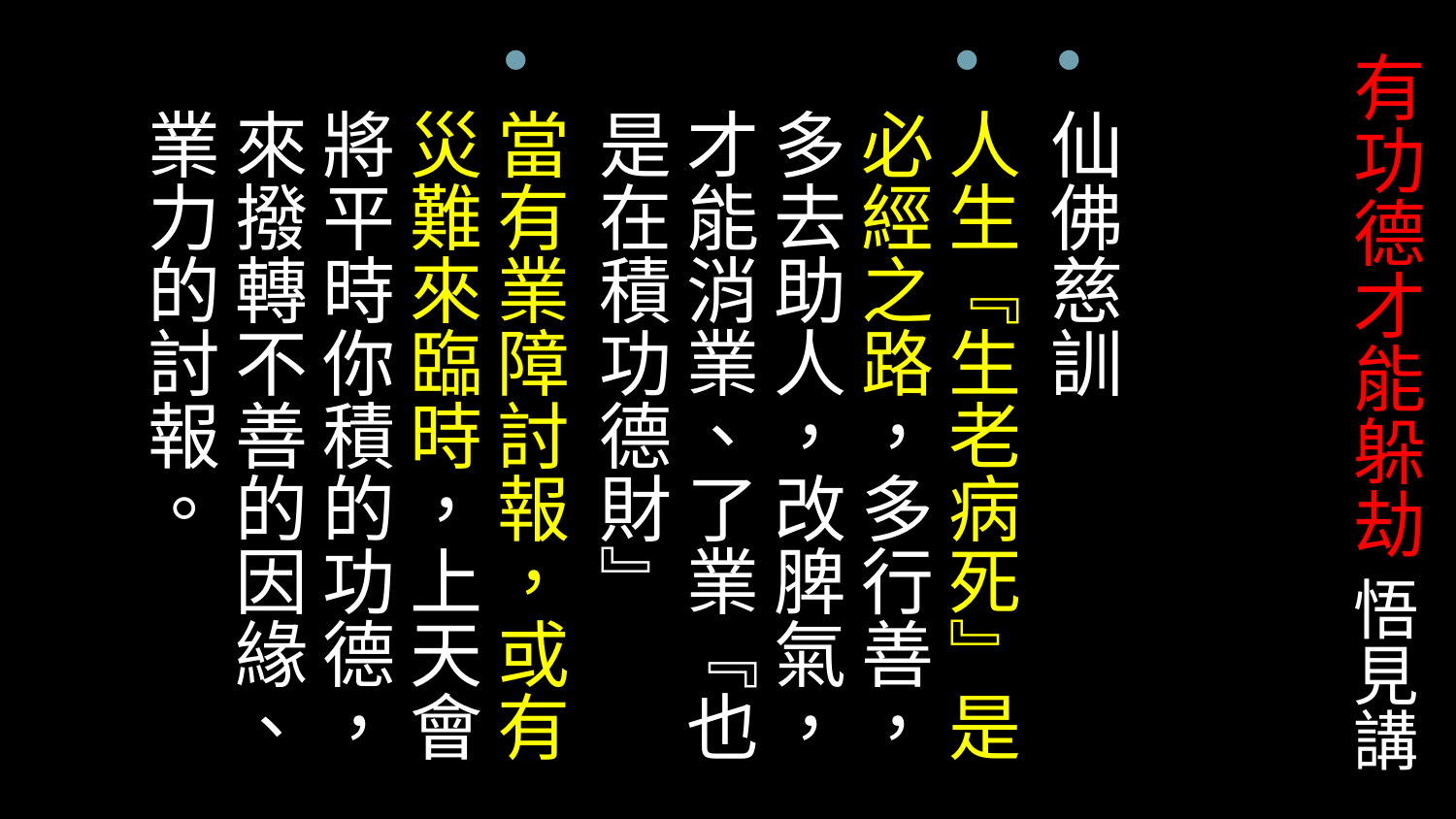

# 有功德才能躲劫 悟見講
仙佛慈訓
人生『生老病死』是必經之路，多行善，多去助人，改脾氣，才能消業、了業『也是在積功德財』
當有業障討報，或有災難來臨時，上天會將平時你積的功德，來撥轉不善的因緣、業力的討報。